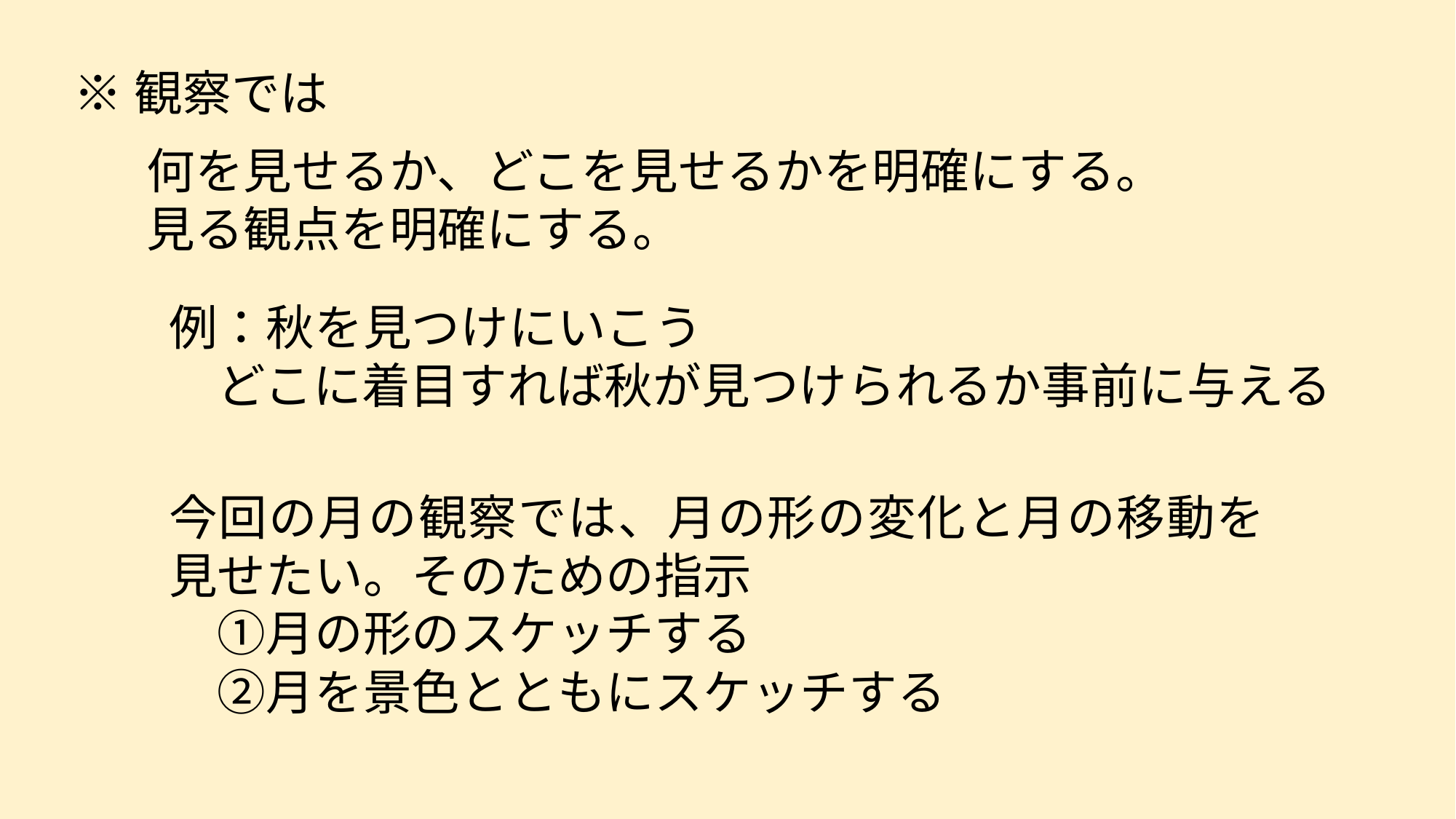

※観察では
何を見せるか、どこを見せるかを明確にする。
見る観点を明確にする。
例：秋を見つけにいこう
　どこに着目すれば秋が見つけられるか事前に与える
今回の月の観察では、月の形の変化と月の移動を見せたい。そのための指示
　①月の形のスケッチする
　②月を景色とともにスケッチする